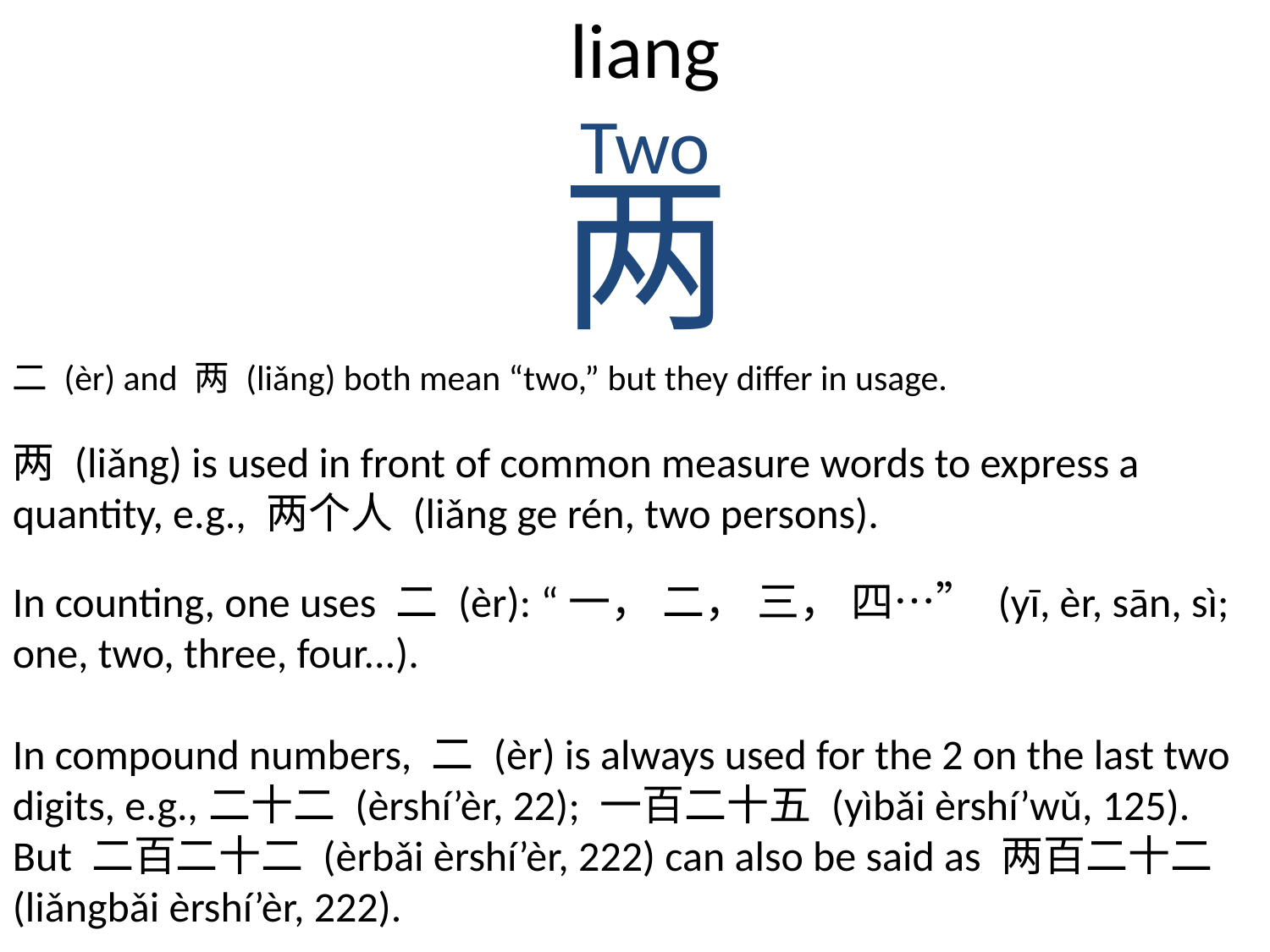

# liang
Two
两
二 (èr) and 两 (liǎng) both mean “two,” but they differ in usage.

两 (liǎng) is used in front of common measure words to express a quantity, e.g., 两个人 (liǎng ge rén, two persons).

In counting, one uses 二 (èr): “一， 二， 三， 四…” (yī, èr, sān, sì; one, two, three, four...).

In compound numbers, 二 (èr) is always used for the 2 on the last two digits, e.g.,二十二 (èrshí’èr, 22); 一百二十五 (yìbǎi èrshí’wǔ, 125). But 二百二十二 (èrbǎi èrshí’èr, 222) can also be said as 两百二十二 (liǎngbǎi èrshí’èr, 222).